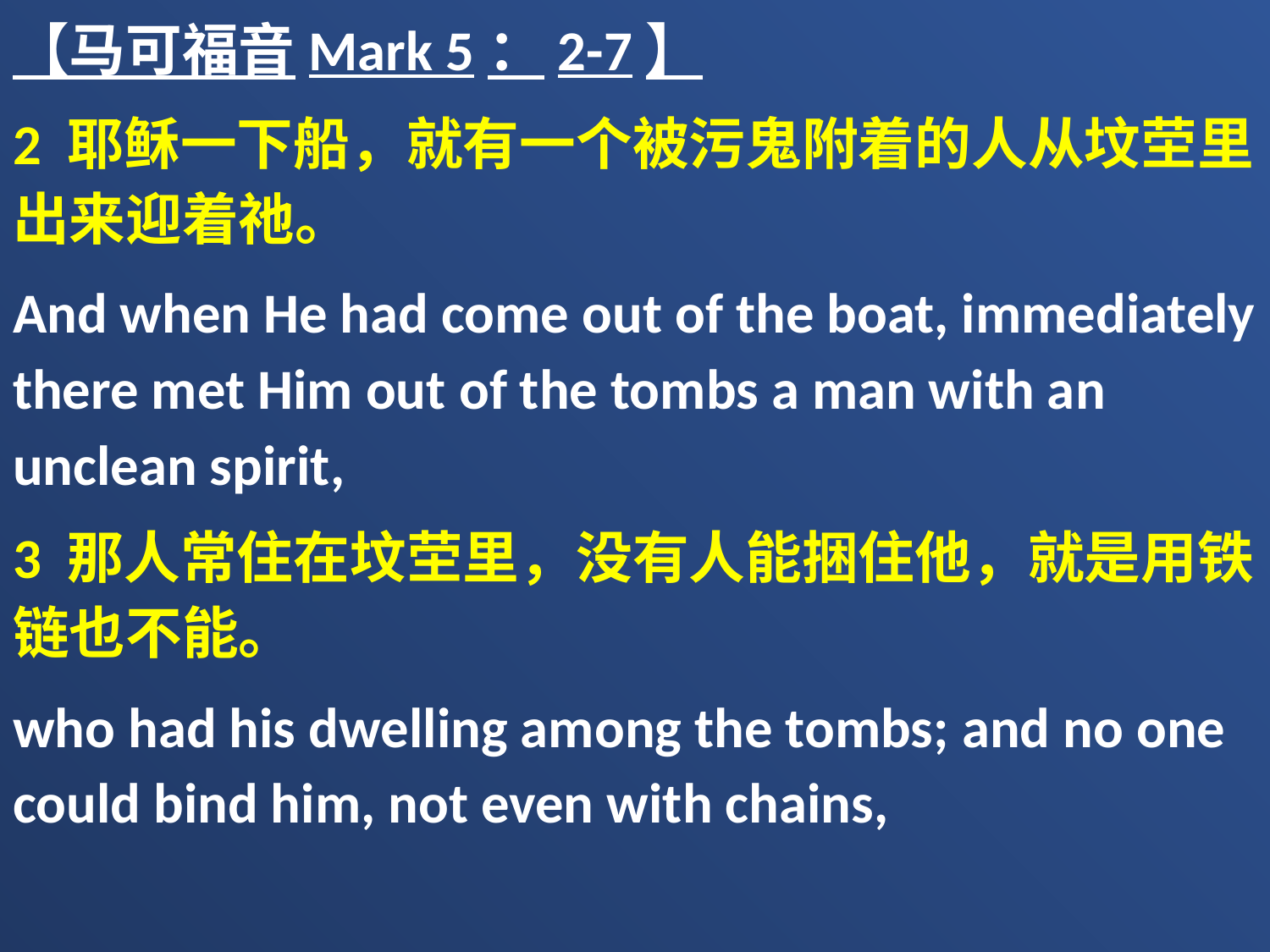

【马可福音Mark 5：2-7】
2 耶稣一下船，就有一个被污鬼附着的人从坟茔里出来迎着祂。
And when He had come out of the boat, immediately there met Him out of the tombs a man with an unclean spirit,
3 那人常住在坟茔里，没有人能捆住他，就是用铁链也不能。
who had his dwelling among the tombs; and no one could bind him, not even with chains,